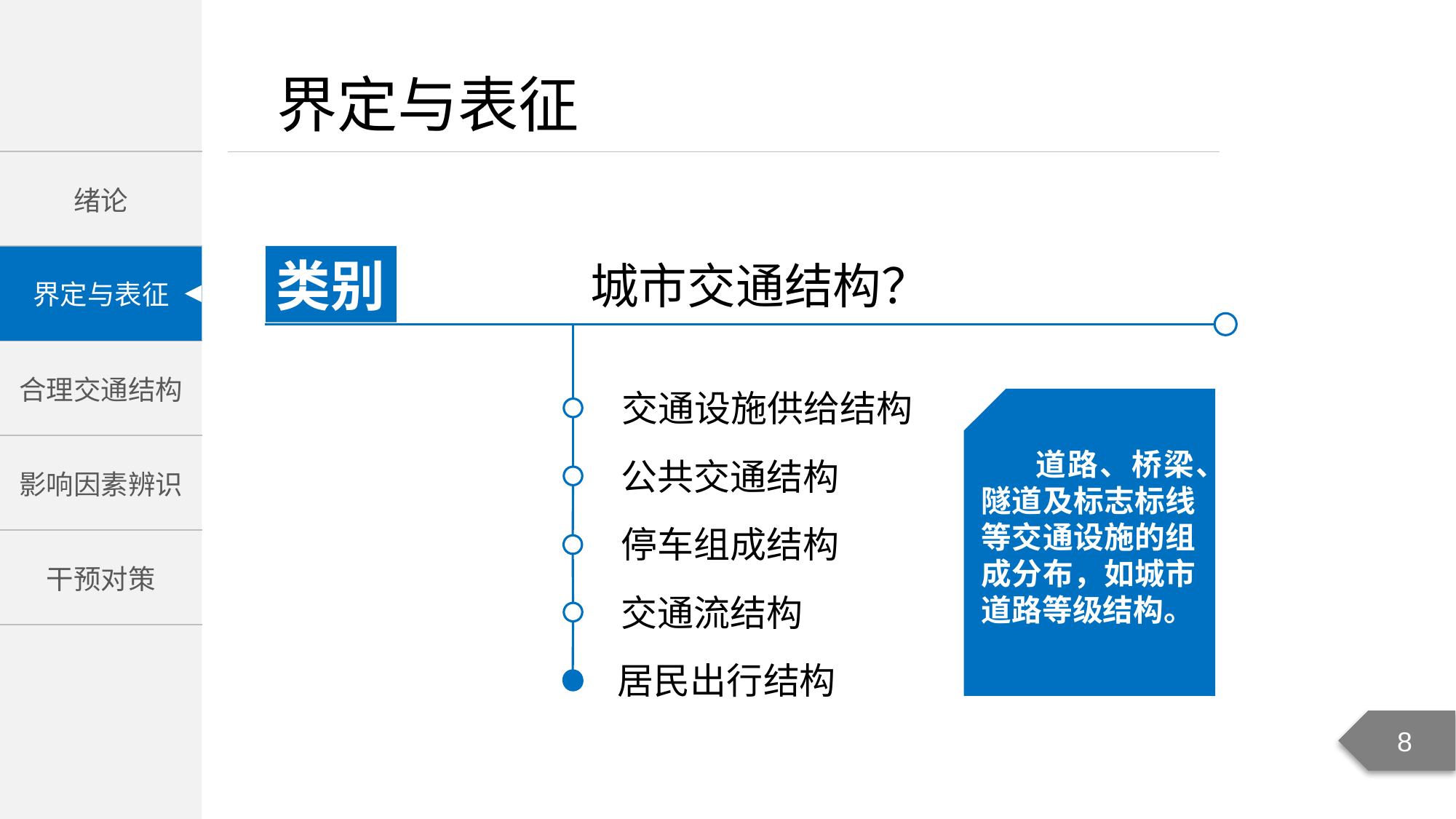

类别
城市交通结构？

交通设施供给结构

道路、桥梁、隧道及标志标线等交通设施的组成分布，如城市道路等级结构。
公共交通结构

停车组成结构

交通流结构

居民出行结构